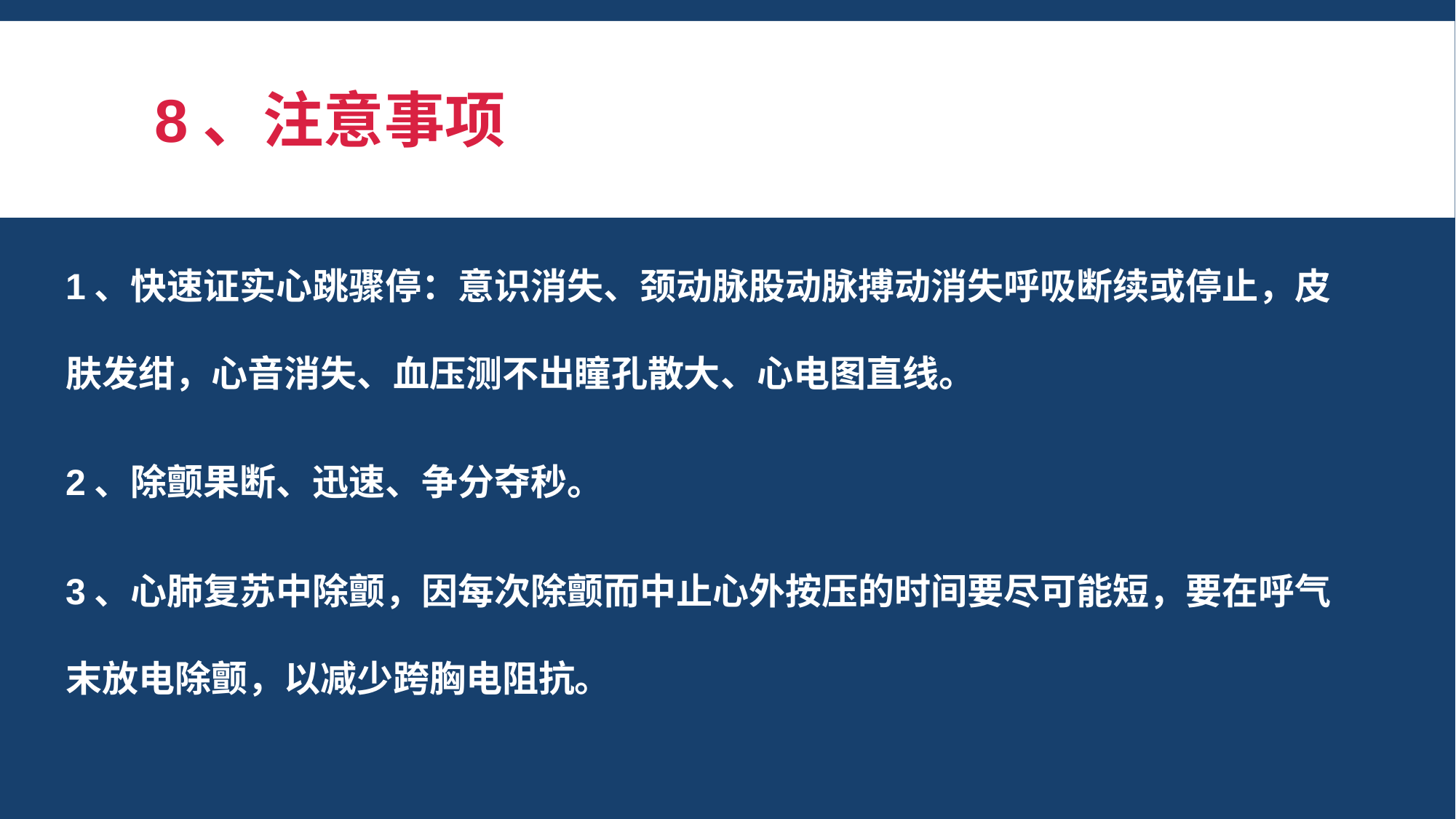

# 8、注意事项
1、快速证实心跳骤停：意识消失、颈动脉股动脉搏动消失呼吸断续或停止，皮肤发绀，心音消失、血压测不出瞳孔散大、心电图直线。
2、除颤果断、迅速、争分夺秒。
3、心肺复苏中除颤，因每次除颤而中止心外按压的时间要尽可能短，要在呼气末放电除颤，以减少跨胸电阻抗。